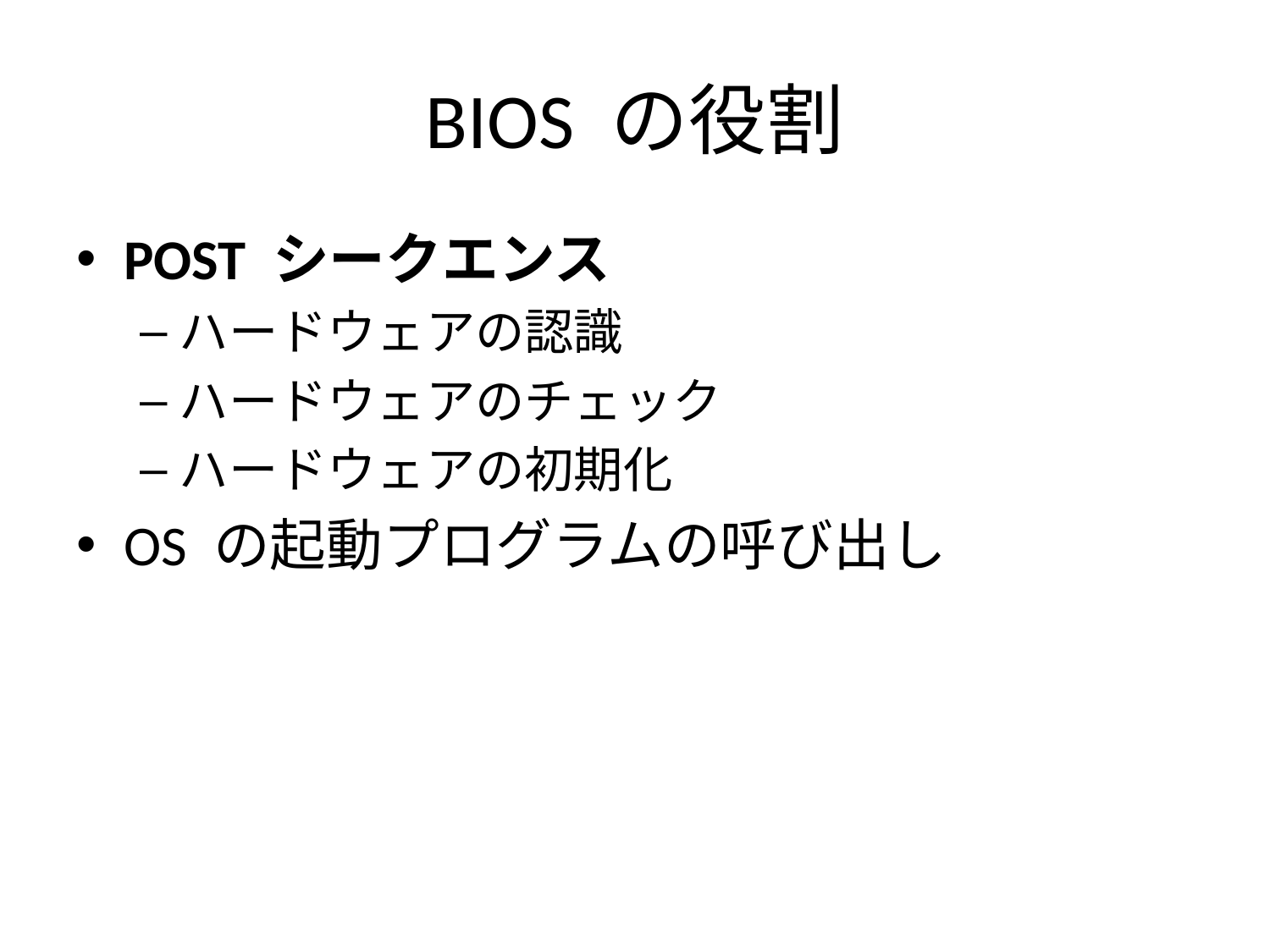

# BIOS の役割
POST シークエンス
ハードウェアの認識
ハードウェアのチェック
ハードウェアの初期化
OS の起動プログラムの呼び出し